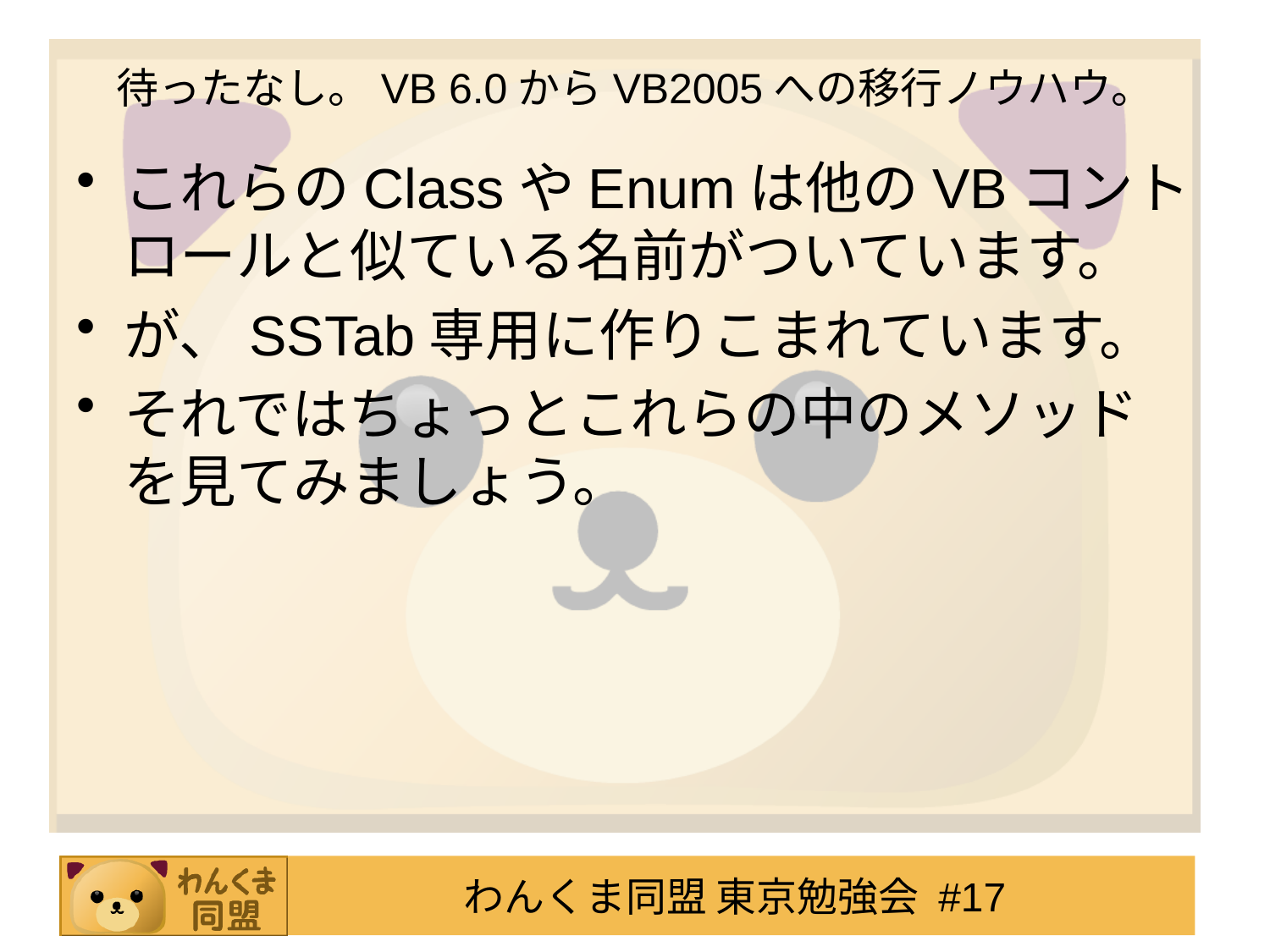

# 待ったなし。VB 6.0からVB2005への移行ノウハウ。
これらのClassやEnumは他のVBコントロールと似ている名前がついています。
が、SSTab専用に作りこまれています。
それではちょっとこれらの中のメソッドを見てみましょう。